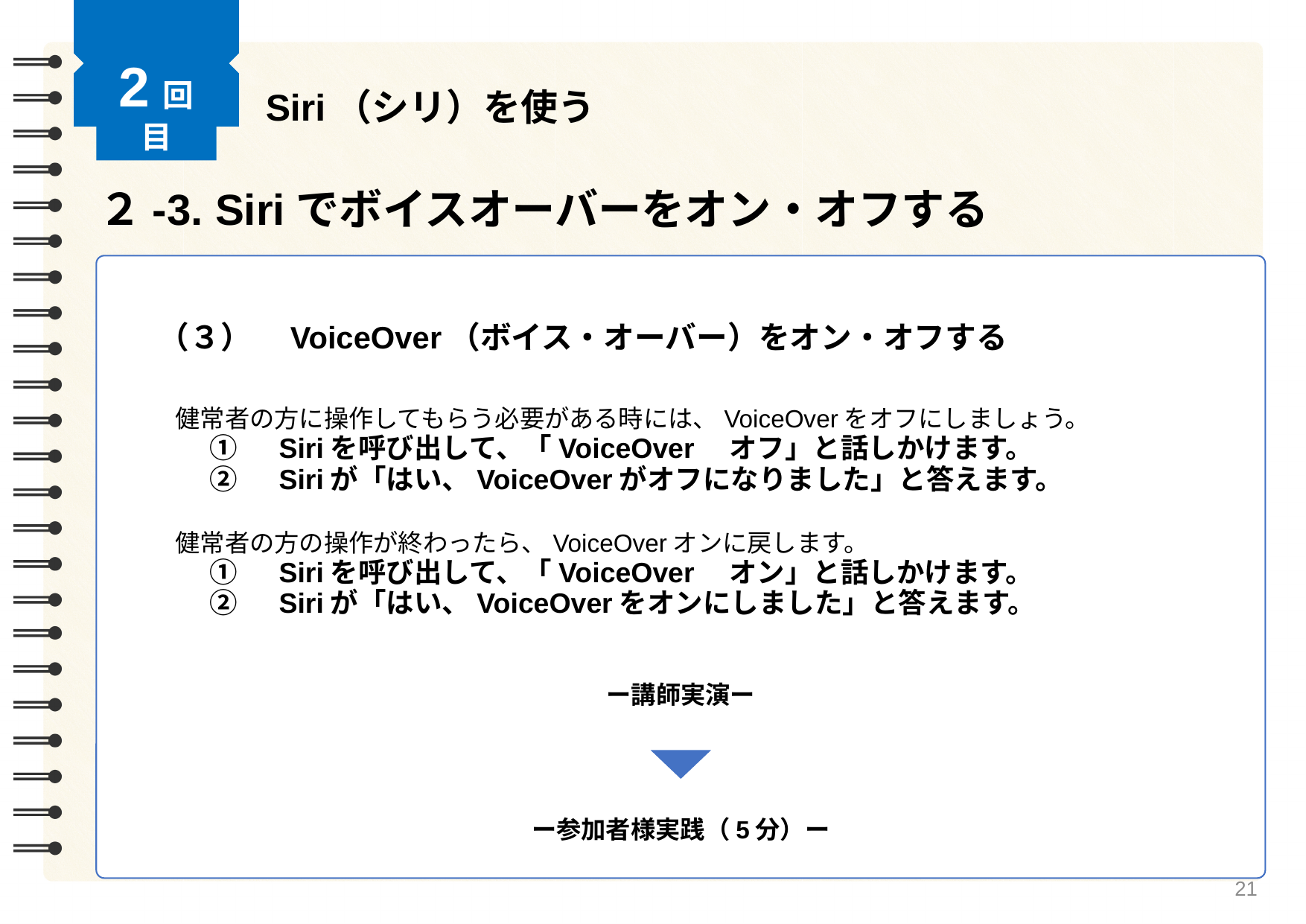

2回目
Siri（シリ）を使う
２-3. Siriでボイスオーバーをオン・オフする

（３）　VoiceOver（ボイス・オーバー）をオン・オフする

健常者の方に操作してもらう必要がある時には、VoiceOverをオフにしましょう。
①　Siriを呼び出して、「VoiceOver　オフ」と話しかけます。
②　Siriが「はい、VoiceOverがオフになりました」と答えます。

健常者の方の操作が終わったら、VoiceOverオンに戻します。
①　Siriを呼び出して、「VoiceOver　オン」と話しかけます。
②　Siriが「はい、VoiceOverをオンにしました」と答えます。

ー講師実演ー

ー参加者様実践（5分）ー
21